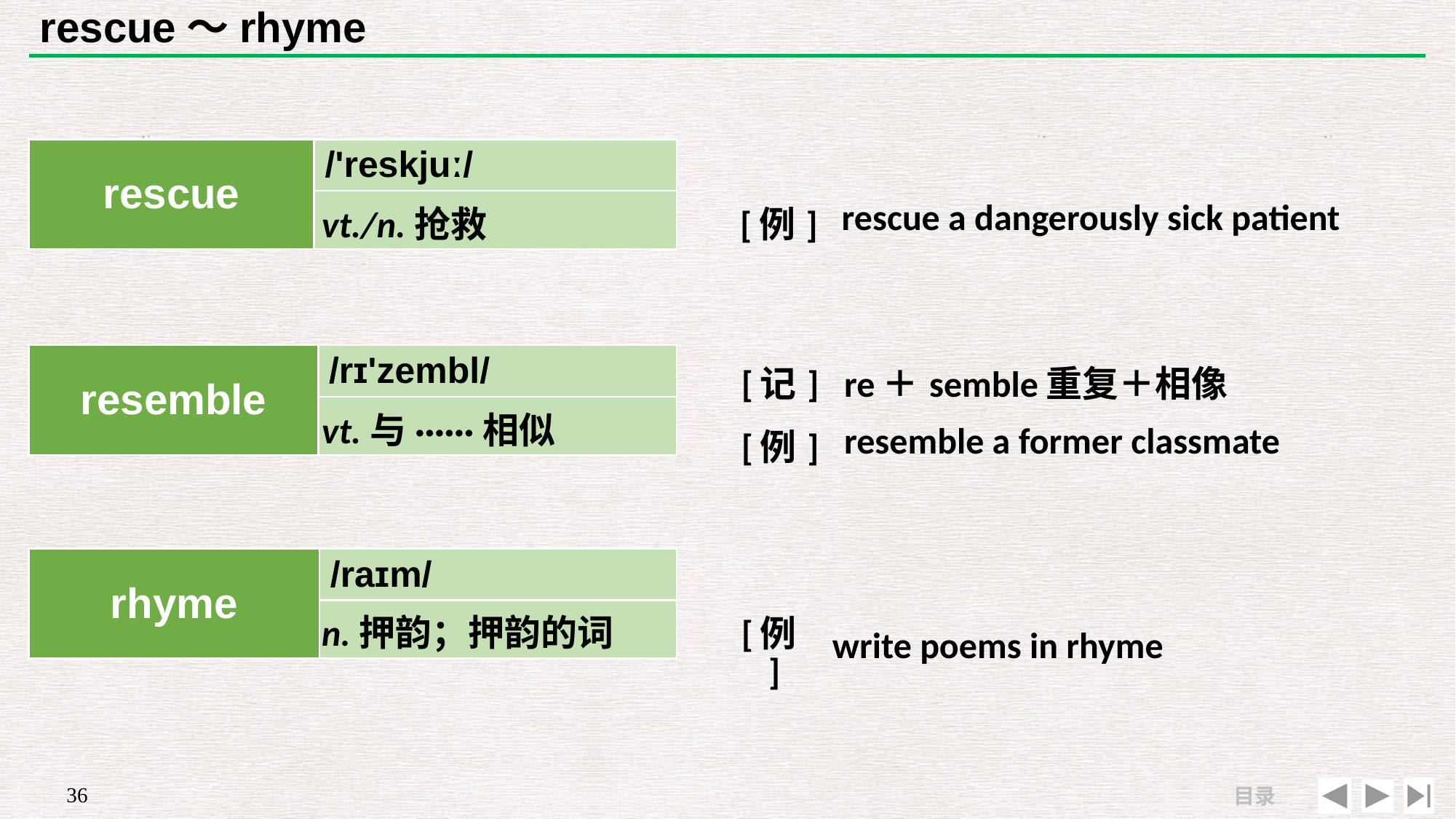

# rescue～rhyme

| rescue | /'reskjuː/ |
| --- | --- |
|  |  |
|  |  |
| --- | --- |
| [例] | rescue a dangerously sick patient |
vt./n.抢救
| resemble | /rɪ'zembl/ |
| --- | --- |
|  |  |
| [记] | re＋semble重复＋相像 |
| --- | --- |
| [例] | resemble a former classmate |
vt.与······相似
| rhyme | /raɪm/ |
| --- | --- |
|  |  |
|  |  |
| --- | --- |
| [例] | write poems in rhyme |
n.押韵；押韵的词